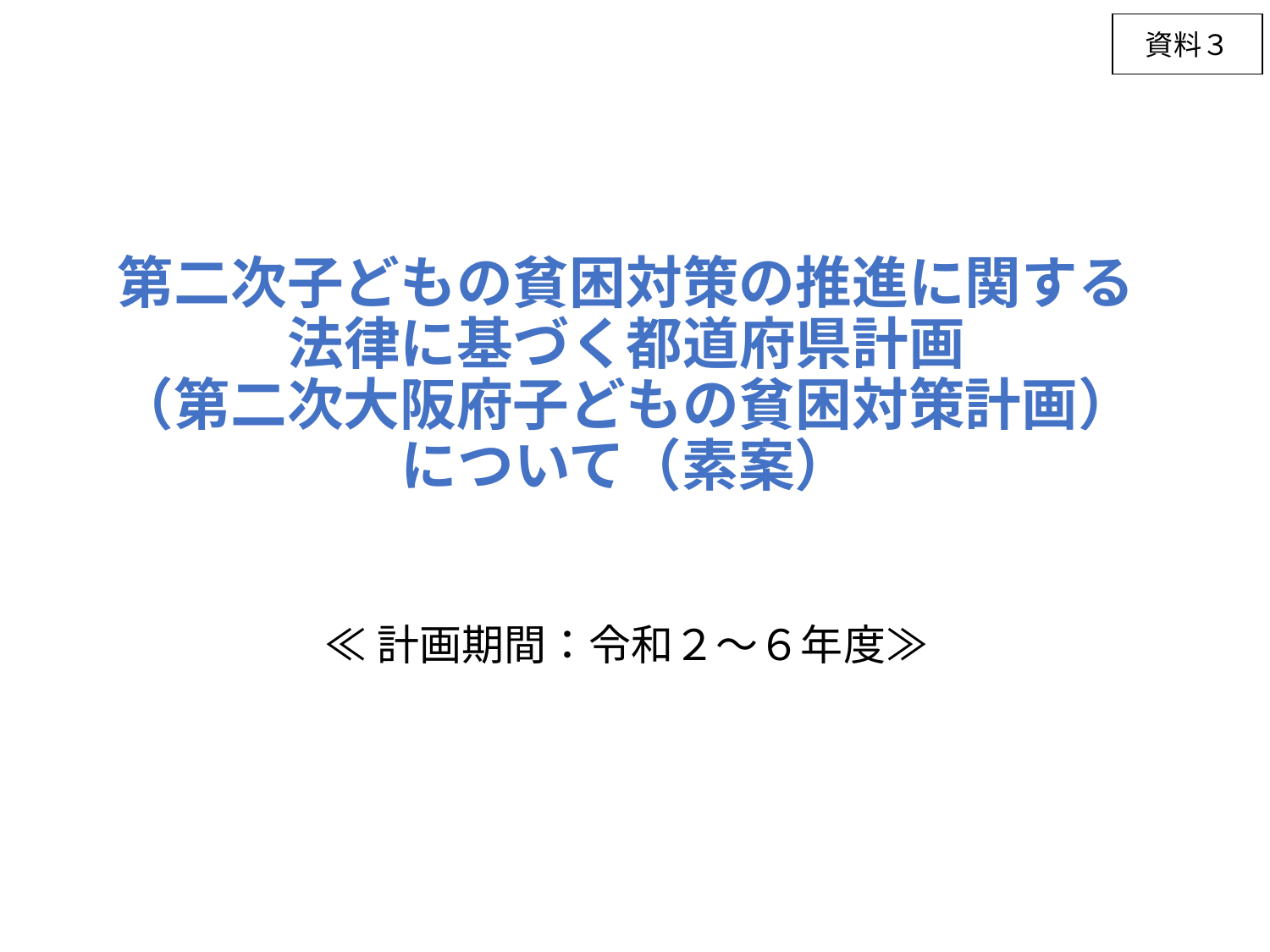

資料３
# 第二次子どもの貧困対策の推進に関する 法律に基づく都道府県計画 （第二次大阪府子どもの貧困対策計画） について（素案）
≪計画期間：令和２～６年度≫